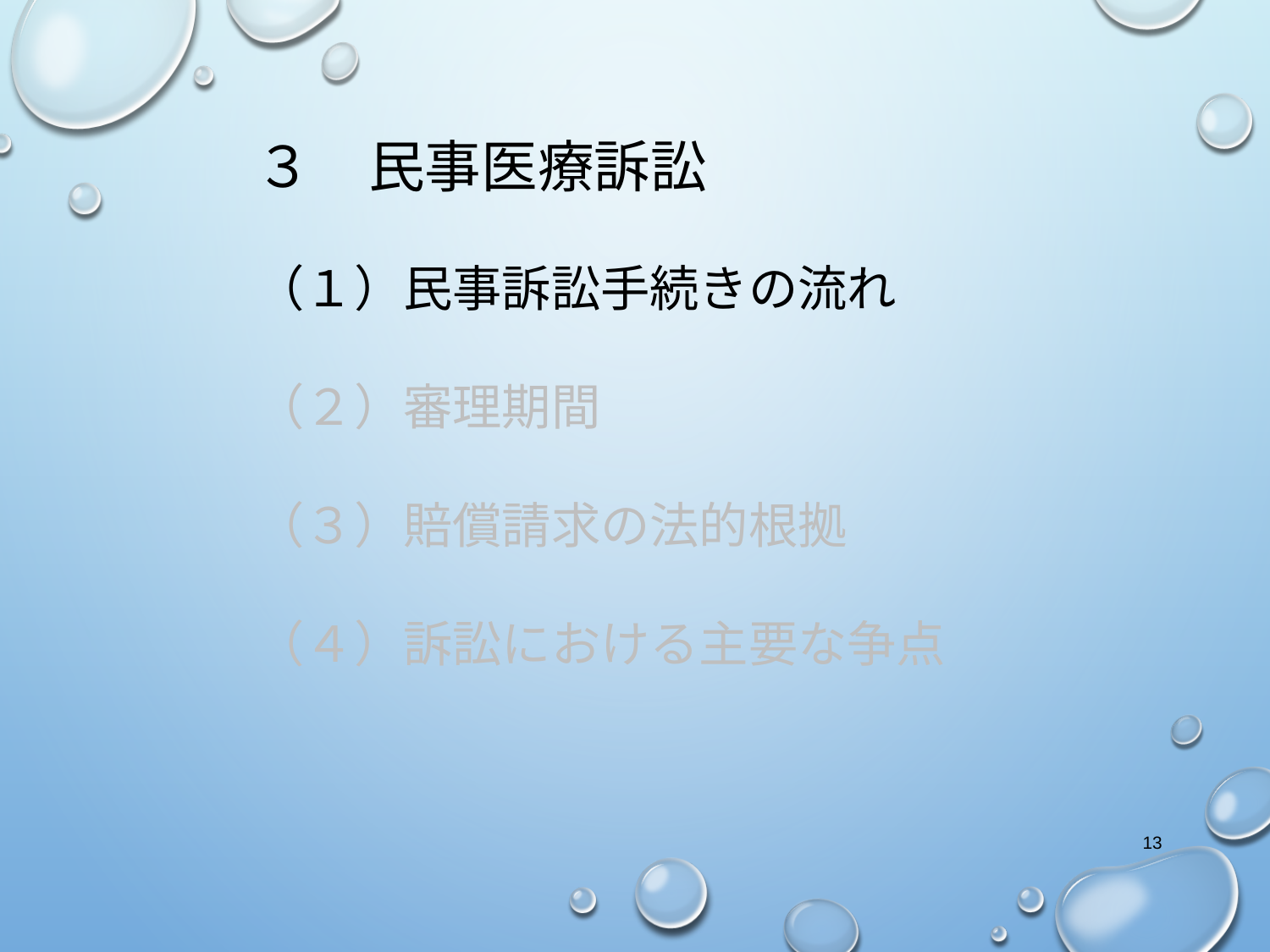

３　民事医療訴訟

（１）民事訴訟手続きの流れ

（２）審理期間

（３）賠償請求の法的根拠

（４）訴訟における主要な争点
13